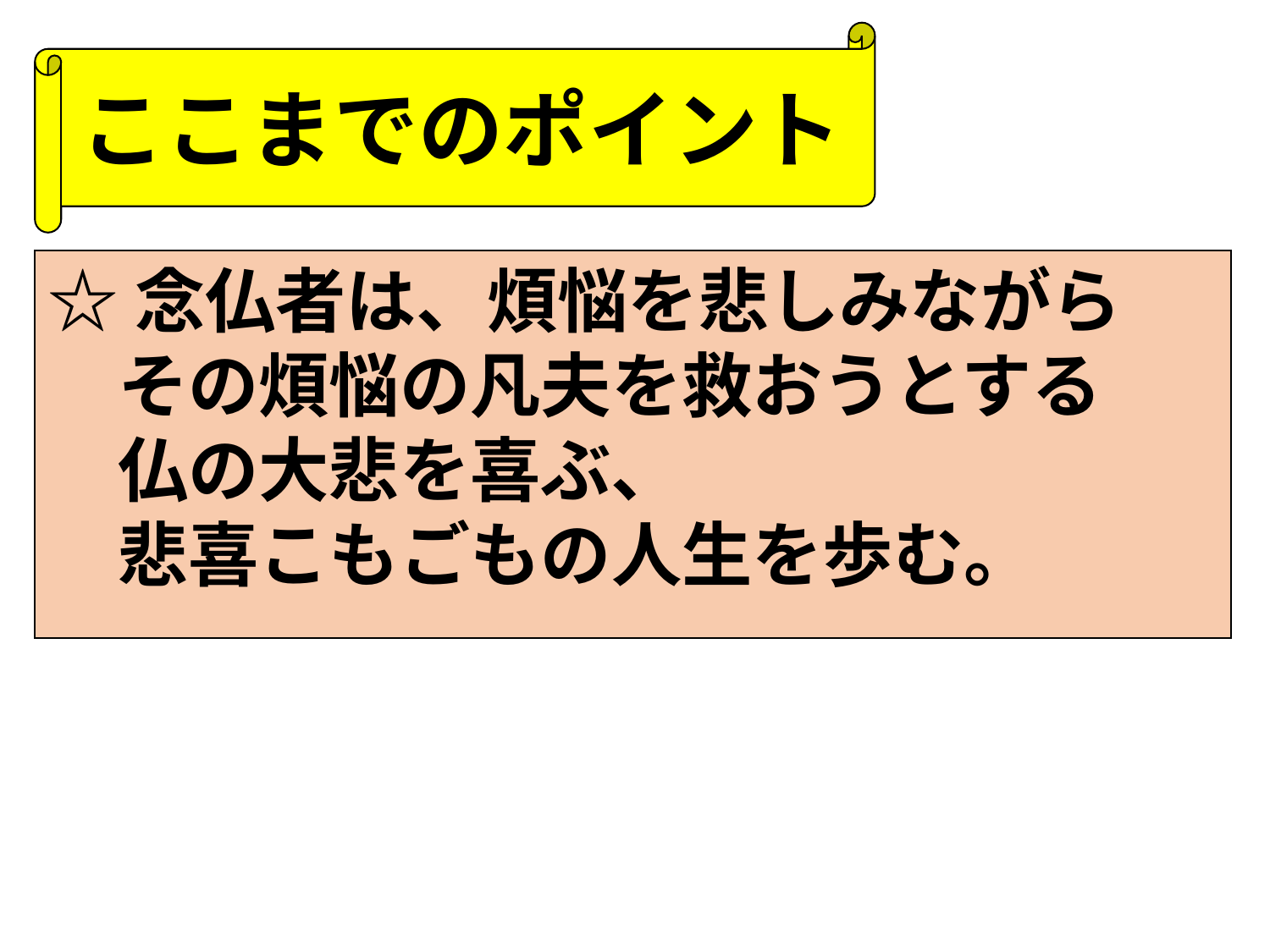

ここまでのポイント
☆念仏者は、煩悩を悲しみながら
　その煩悩の凡夫を救おうとする
　仏の大悲を喜ぶ、
　悲喜こもごもの人生を歩む。